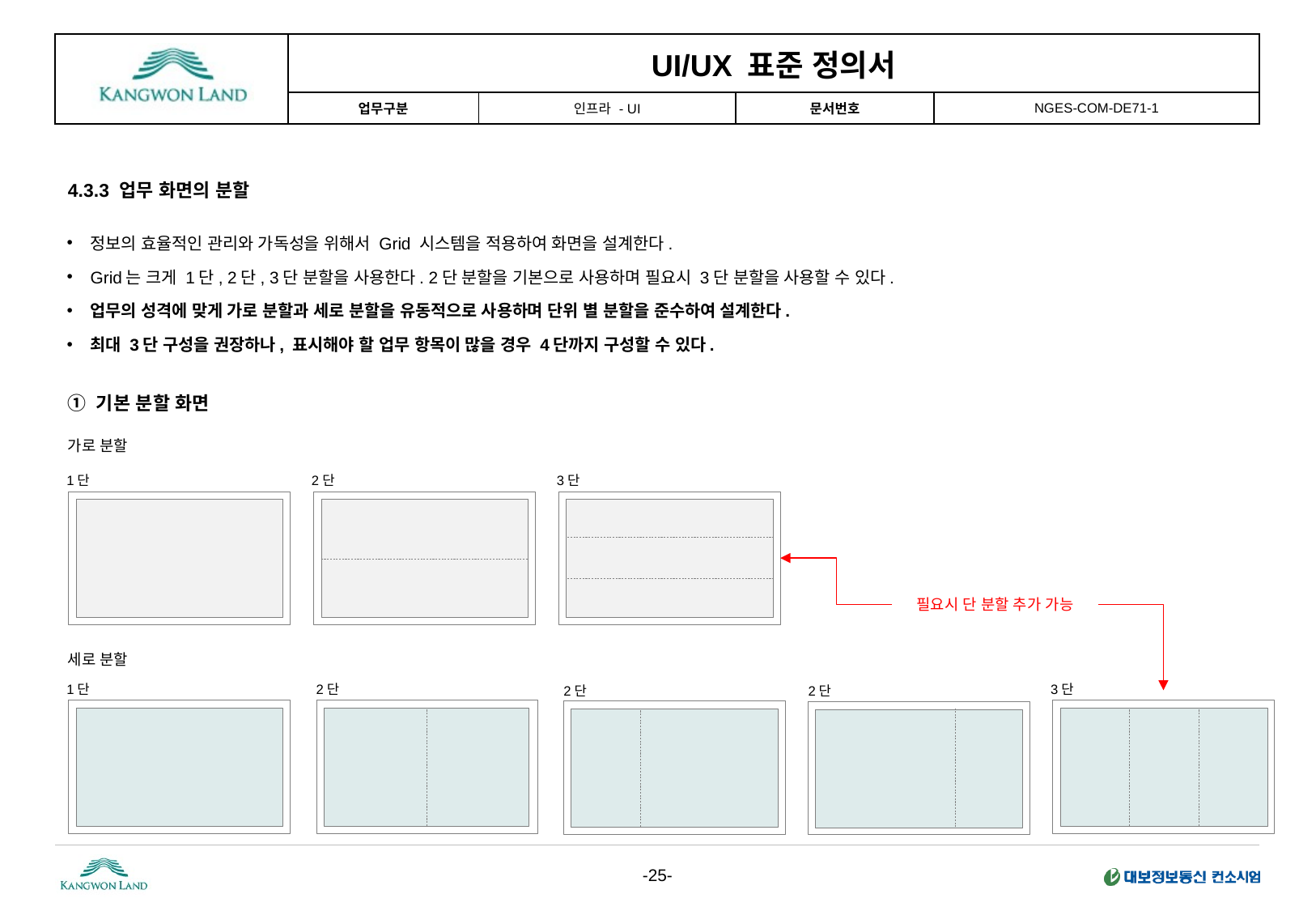

4.3.3 업무 화면의 분할
정보의 효율적인 관리와 가독성을 위해서 Grid 시스템을 적용하여 화면을 설계한다.
Grid는 크게 1단, 2단, 3단 분할을 사용한다. 2단 분할을 기본으로 사용하며 필요시 3단 분할을 사용할 수 있다.
업무의 성격에 맞게 가로 분할과 세로 분할을 유동적으로 사용하며 단위 별 분할을 준수하여 설계한다.
최대 3단 구성을 권장하나, 표시해야 할 업무 항목이 많을 경우 4단까지 구성할 수 있다.
① 기본 분할 화면
가로 분할
1단

2단

3단

필요시 단 분할 추가 가능
세로 분할
1단

 2단

3단

 2단

 2단